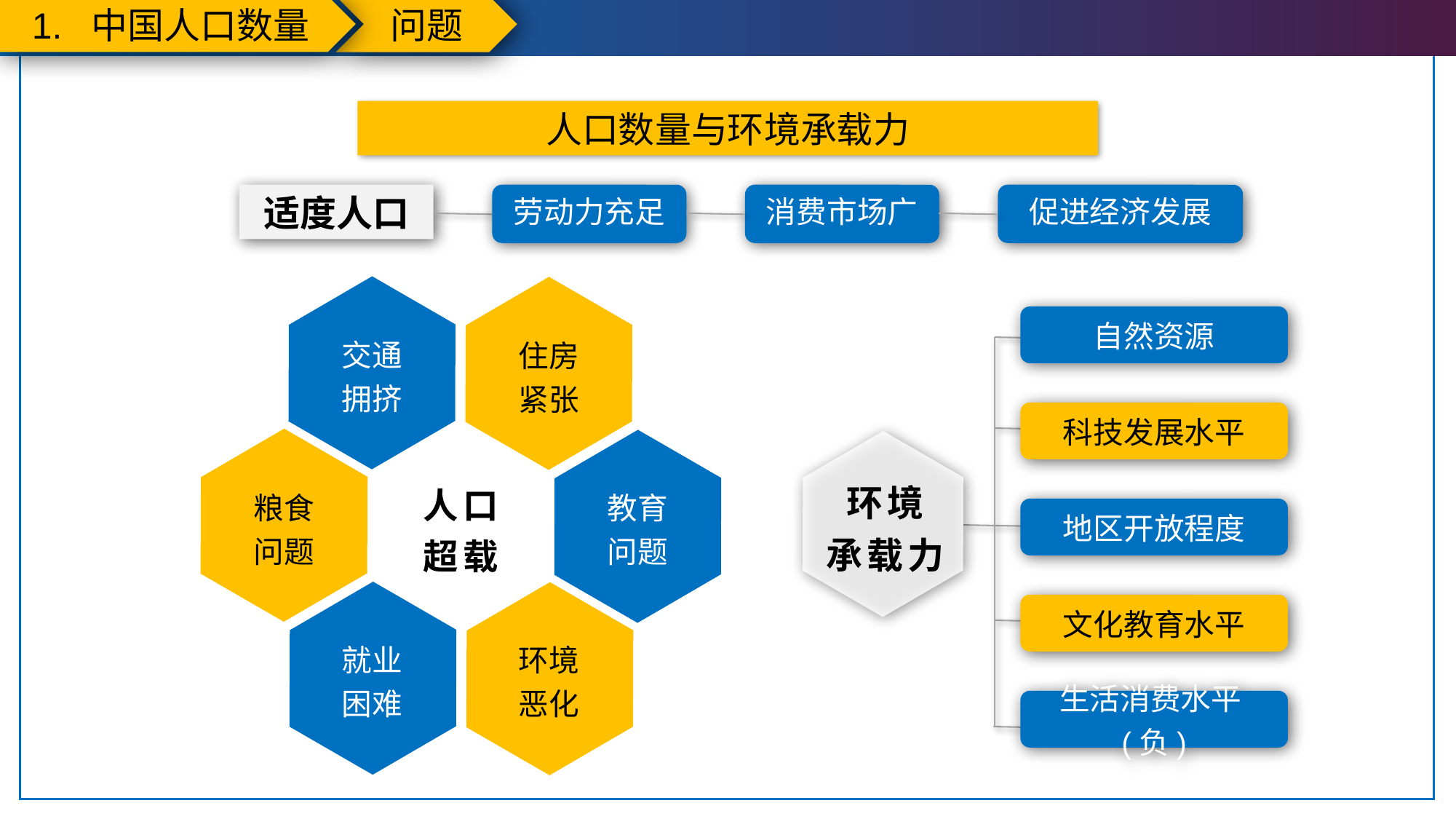

1.  中国人口数量
问题
人口数量与环境承载力
适度人口
劳动力充足
消费市场广
促进经济发展

交通
拥挤
住房
紧张

粮食
问题
人口
超载
教育
问题

环境
恶化
就业
困难
自然资源
科技发展水平

环境
承载力
地区开放程度
文化教育水平
生活消费水平(负)